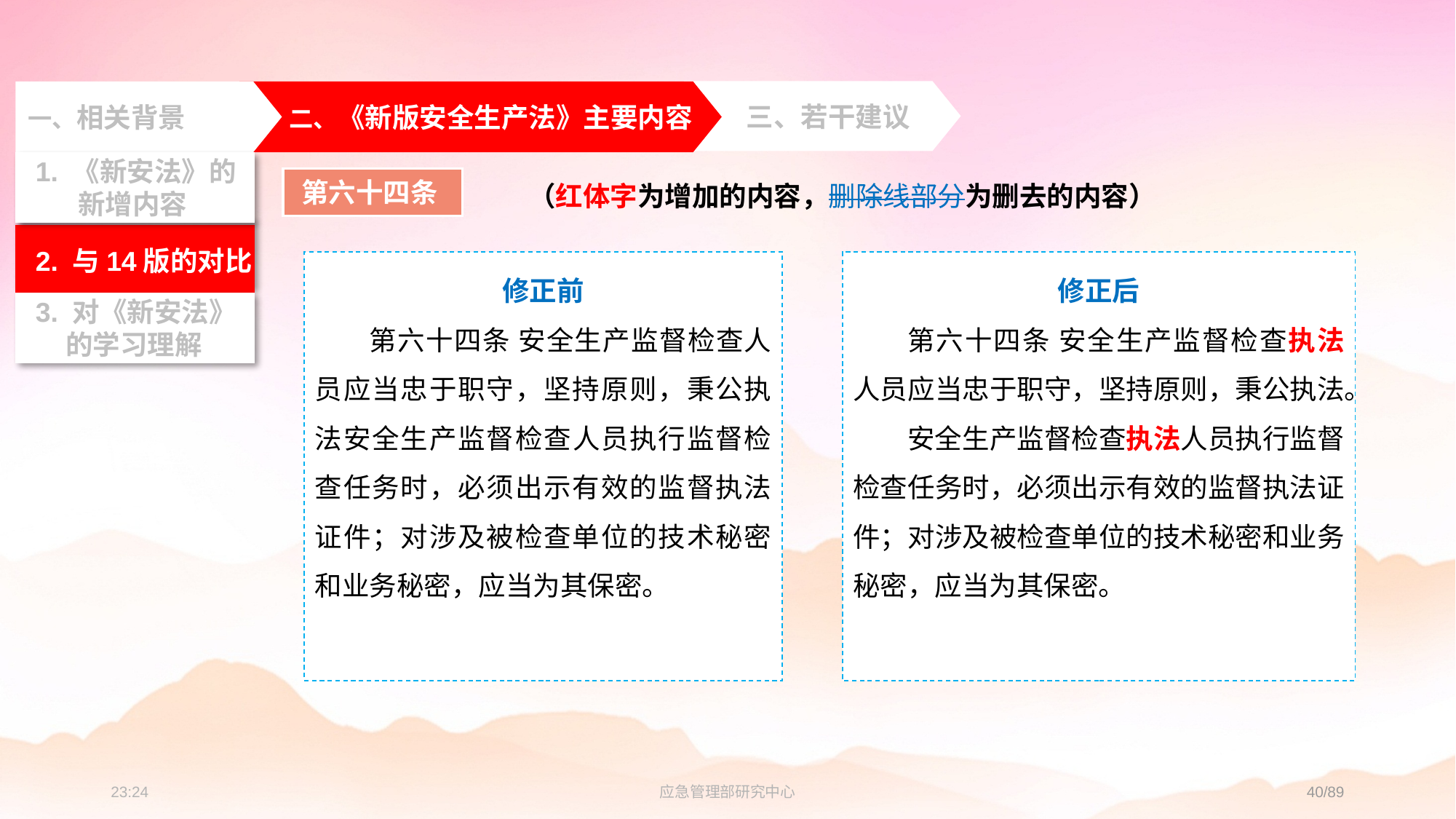

三、若干建议
一、相关背景
     二、《新版安全生产法》主要内容
 2. 与14版的对比
 3. 对《新安法》
     的学习理解
 1. 《新安法》的
       新增内容
第六十四条
（红体字为增加的内容，删除线部分为删去的内容）
修正前
第六十四条 安全生产监督检查人员应当忠于职守，坚持原则，秉公执法安全生产监督检查人员执行监督检查任务时，必须出示有效的监督执法证件；对涉及被检查单位的技术秘密和业务秘密，应当为其保密。
修正后
第六十四条 安全生产监督检查执法人员应当忠于职守，坚持原则，秉公执法。
安全生产监督检查执法人员执行监督检查任务时，必须出示有效的监督执法证件；对涉及被检查单位的技术秘密和业务秘密，应当为其保密。
23:24
应急管理部研究中心
40/89